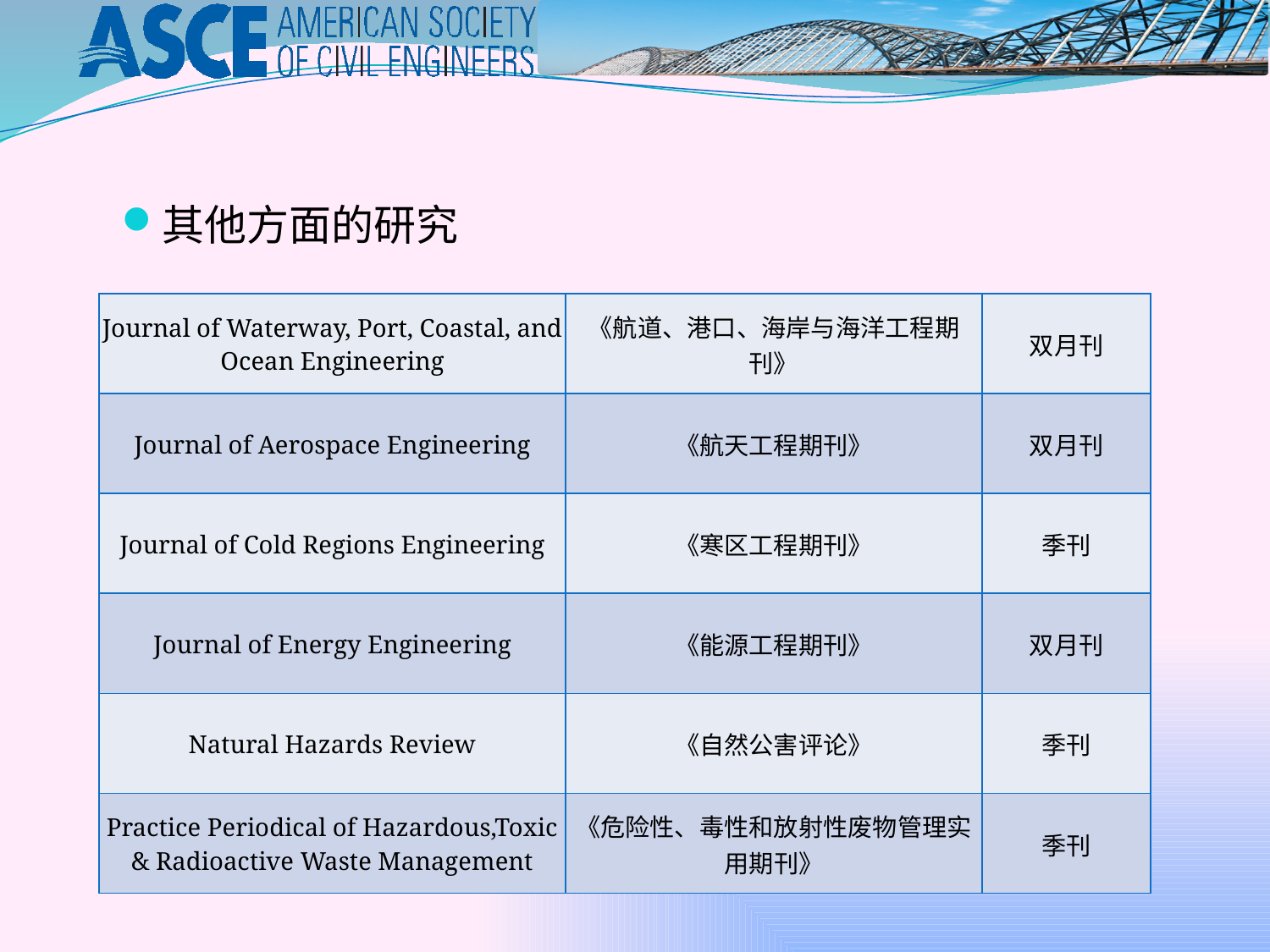

其他方面的研究
| Journal of Waterway, Port, Coastal, and Ocean Engineering | 《航道、港口、海岸与海洋工程期刊》 | 双月刊 |
| --- | --- | --- |
| Journal of Aerospace Engineering | 《航天工程期刊》 | 双月刊 |
| Journal of Cold Regions Engineering | 《寒区工程期刊》 | 季刊 |
| Journal of Energy Engineering | 《能源工程期刊》 | 双月刊 |
| Natural Hazards Review | 《自然公害评论》 | 季刊 |
| Practice Periodical of Hazardous,Toxic & Radioactive Waste Management | 《危险性、毒性和放射性废物管理实用期刊》 | 季刊 |